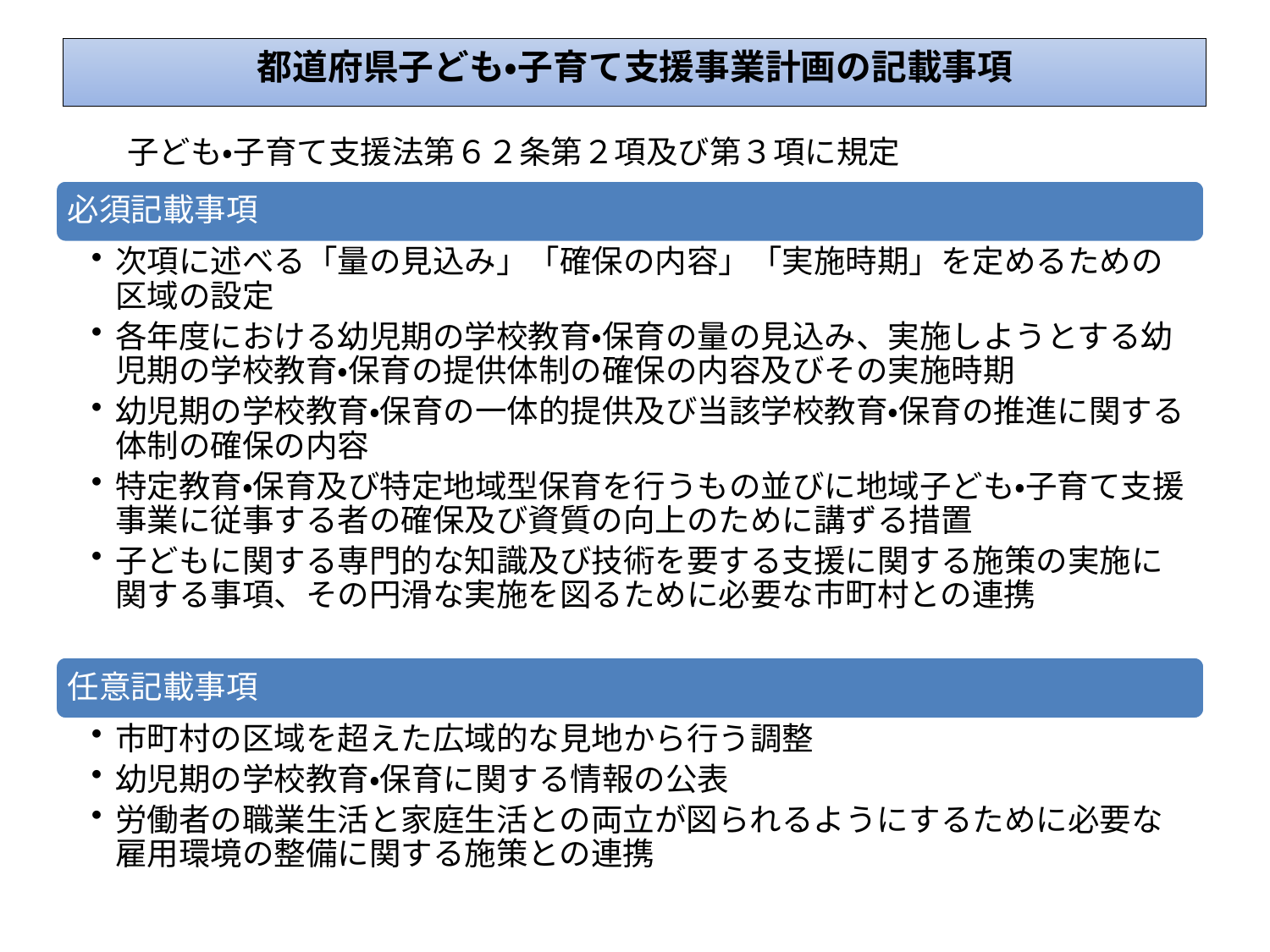

都道府県子ども・子育て支援事業計画の記載事項
子ども・子育て支援法第６２条第２項及び第３項に規定
必須記載事項
次項に述べる「量の見込み」「確保の内容」「実施時期」を定めるための区域の設定
各年度における幼児期の学校教育・保育の量の見込み、実施しようとする幼児期の学校教育・保育の提供体制の確保の内容及びその実施時期
幼児期の学校教育・保育の一体的提供及び当該学校教育・保育の推進に関する体制の確保の内容
特定教育・保育及び特定地域型保育を行うもの並びに地域子ども・子育て支援事業に従事する者の確保及び資質の向上のために講ずる措置
子どもに関する専門的な知識及び技術を要する支援に関する施策の実施に関する事項、その円滑な実施を図るために必要な市町村との連携
任意記載事項
市町村の区域を超えた広域的な見地から行う調整
幼児期の学校教育・保育に関する情報の公表
労働者の職業生活と家庭生活との両立が図られるようにするために必要な雇用環境の整備に関する施策との連携